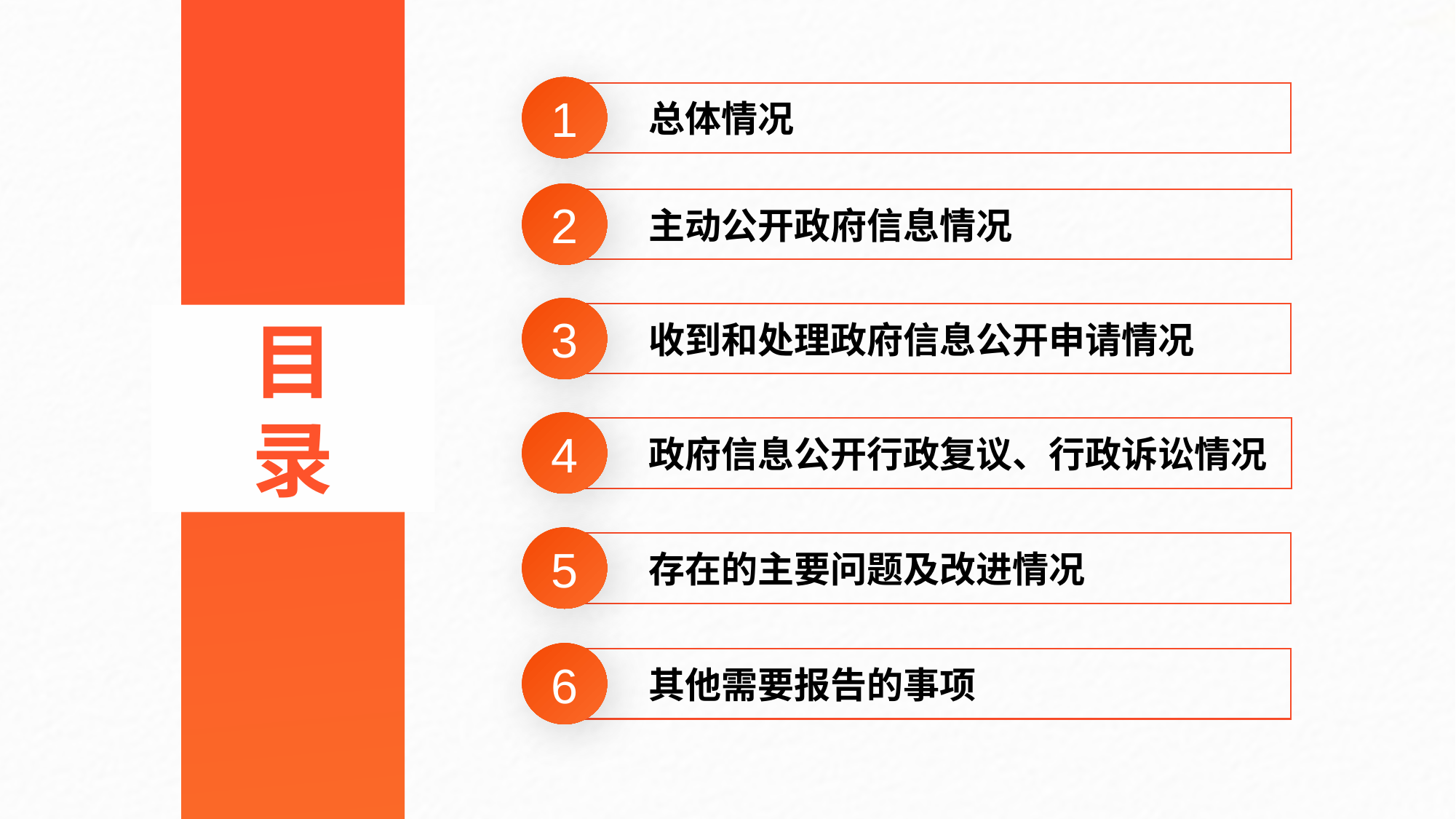

1
总体情况

2
主动公开政府信息情况

3
目
录
收到和处理政府信息公开申请情况

4
政府信息公开行政复议、行政诉讼情况

5
存在的主要问题及改进情况

6
其他需要报告的事项